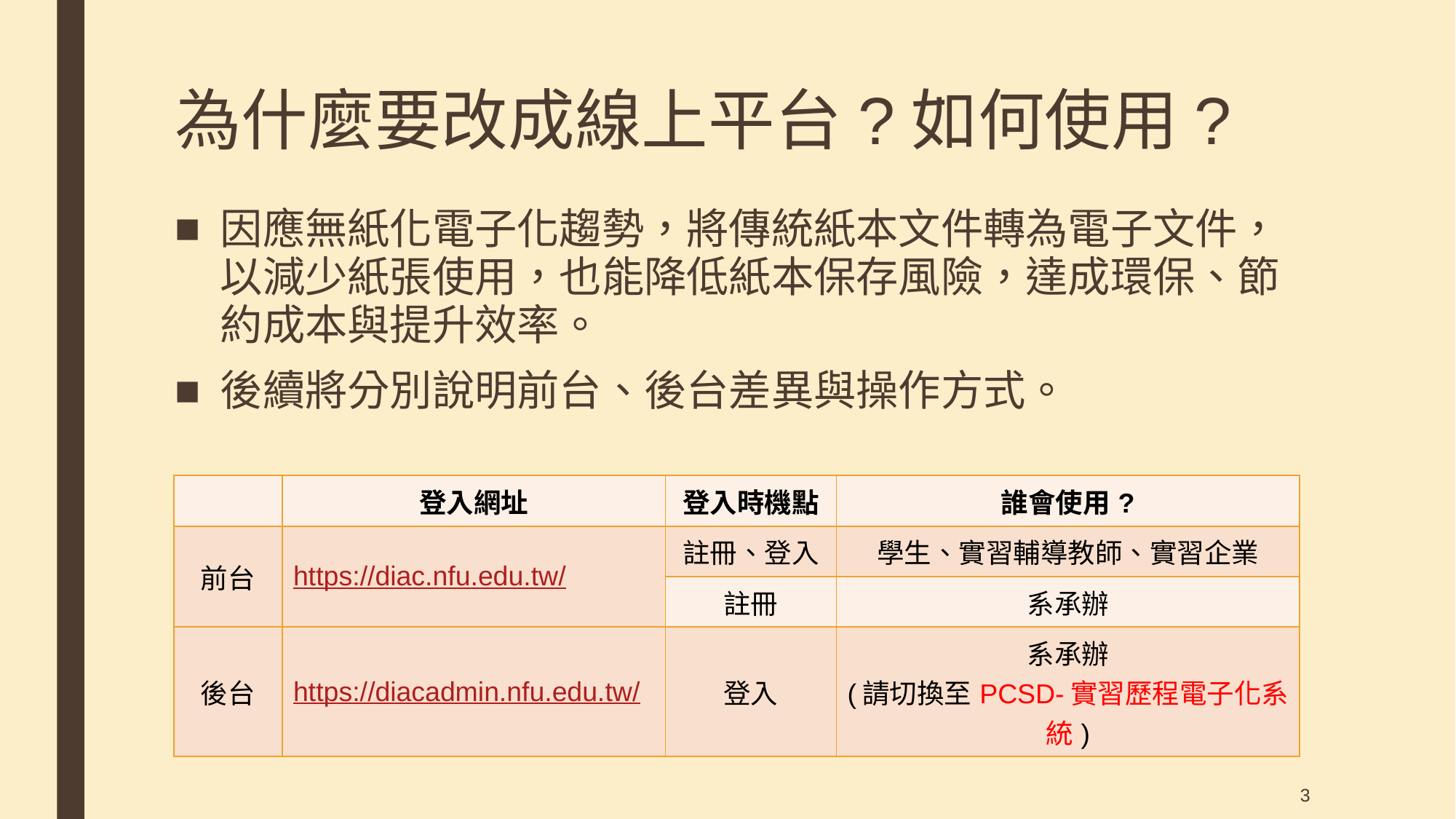

# 為什麼要改成線上平台?如何使用?
因應無紙化電子化趨勢，將傳統紙本文件轉為電子文件，以減少紙張使用，也能降低紙本保存風險，達成環保、節約成本與提升效率。
後續將分別說明前台、後台差異與操作方式。

|  | 登入網址 | 登入時機點 | 誰會使用? |
| --- | --- | --- | --- |
| 前台 | https://diac.nfu.edu.tw/ | 註冊、登入 | 學生、實習輔導教師、實習企業 |
|  |  | 註冊 | 系承辦 |
| 後台 | https://diacadmin.nfu.edu.tw/ | 登入 | 系承辦 (請切換至PCSD-實習歷程電子化系統) |
3